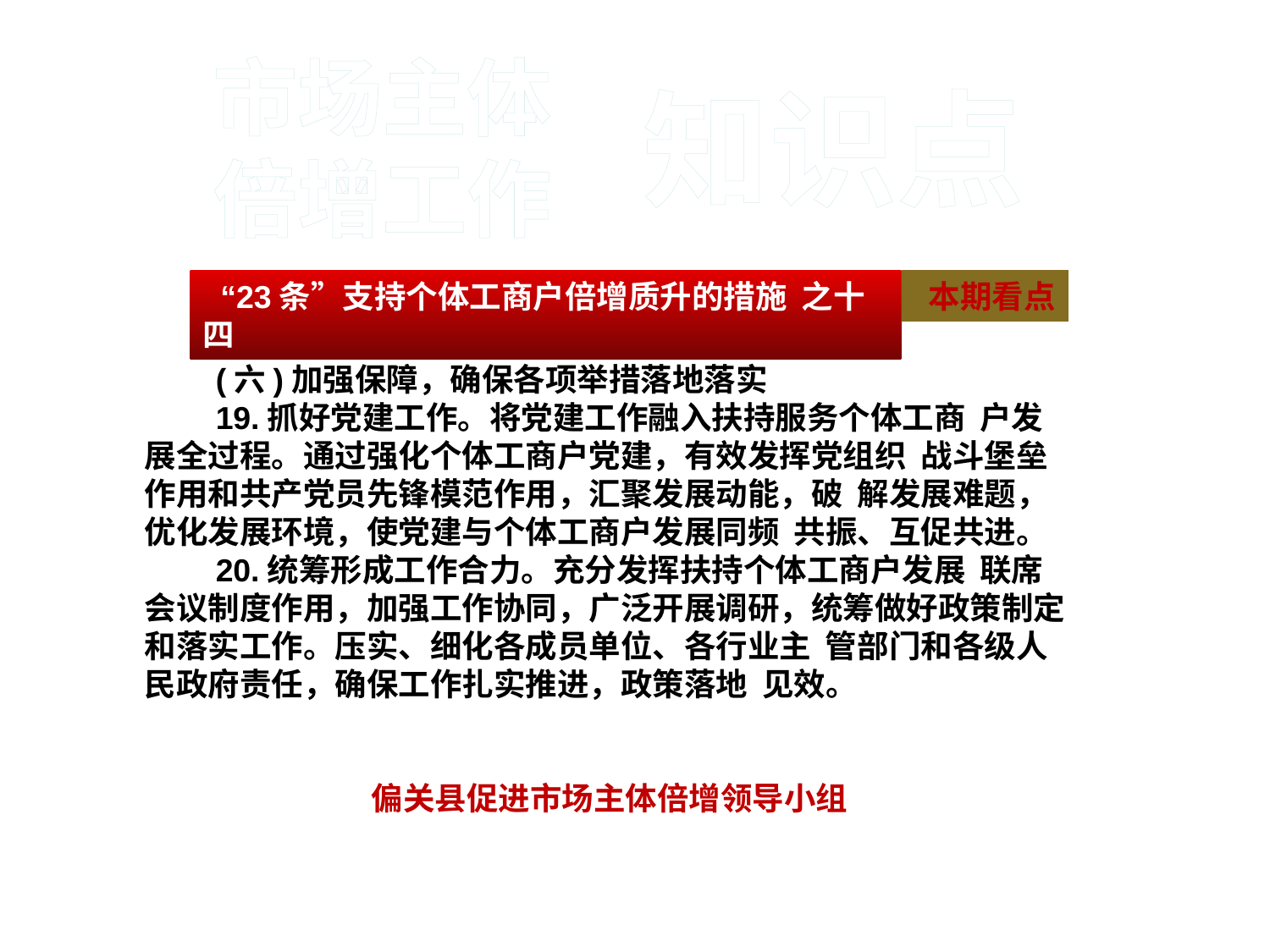

#

市场主体
倍增工作
知识点

        (六)加强保障，确保各项举措落地落实
        19.抓好党建工作。将党建工作融入扶持服务个体工商  户发展全过程。通过强化个体工商户党建，有效发挥党组织  战斗堡垒作用和共产党员先锋模范作用，汇聚发展动能，破  解发展难题，优化发展环境，使党建与个体工商户发展同频  共振、互促共进。
        20.统筹形成工作合力。充分发挥扶持个体工商户发展  联席会议制度作用，加强工作协同，广泛开展调研，统筹做好政策制定和落实工作。压实、细化各成员单位、各行业主  管部门和各级人民政府责任，确保工作扎实推进，政策落地  见效。

偏关县促进市场主体倍增领导小组
  “23条”支持个体工商户倍增质升的措施  之十四
 本期看点